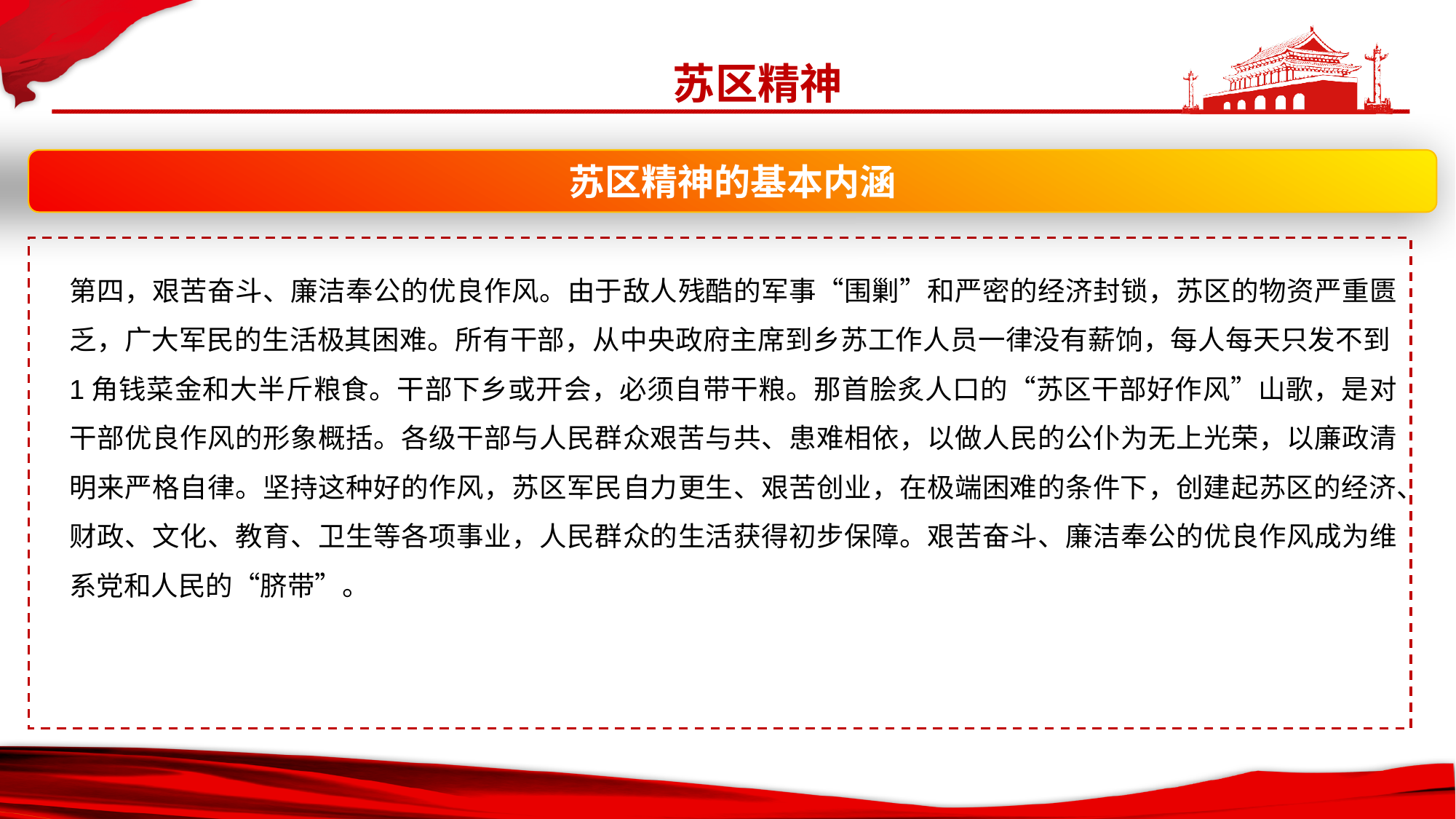

苏区精神
苏区精神的基本内涵

第四，艰苦奋斗、廉洁奉公的优良作风。由于敌人残酷的军事“围剿”和严密的经济封锁，苏区的物资严重匮乏，广大军民的生活极其困难。所有干部，从中央政府主席到乡苏工作人员一律没有薪饷，每人每天只发不到1角钱菜金和大半斤粮食。干部下乡或开会，必须自带干粮。那首脍炙人口的“苏区干部好作风”山歌，是对干部优良作风的形象概括。各级干部与人民群众艰苦与共、患难相依，以做人民的公仆为无上光荣，以廉政清明来严格自律。坚持这种好的作风，苏区军民自力更生、艰苦创业，在极端困难的条件下，创建起苏区的经济、财政、文化、教育、卫生等各项事业，人民群众的生活获得初步保障。艰苦奋斗、廉洁奉公的优良作风成为维系党和人民的“脐带”。